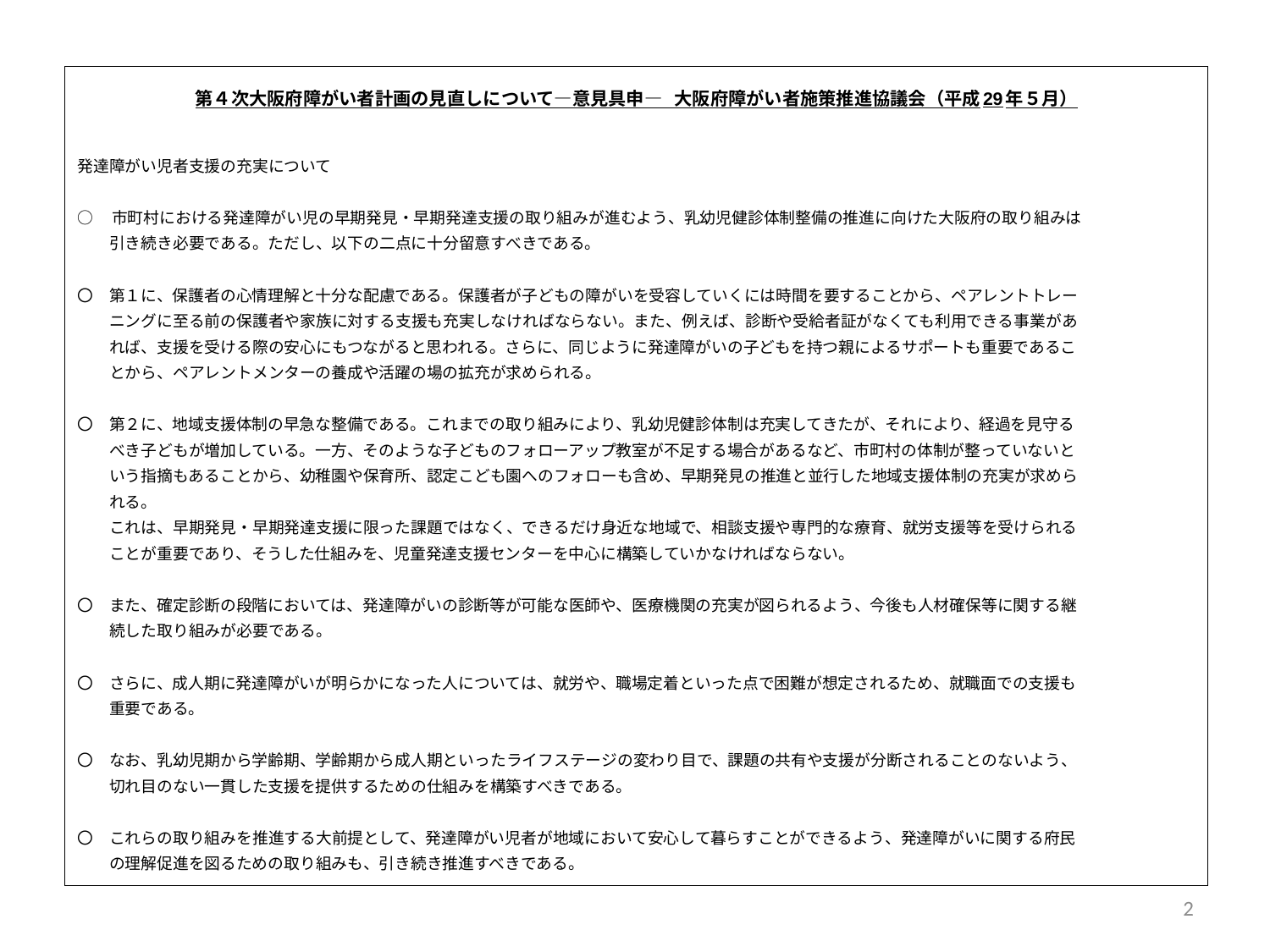

第４次大阪府障がい者計画の見直しについて―意見具申―   大阪府障がい者施策推進協議会（平成29年５月）

発達障がい児者支援の充実について

○　市町村における発達障がい児の早期発見・早期発達支援の取り組みが進むよう、乳幼児健診体制整備の推進に向けた大阪府の取り組みは
　　引き続き必要である。ただし、以下の二点に十分留意すべきである。

〇　第１に、保護者の心情理解と十分な配慮である。保護者が子どもの障がいを受容していくには時間を要することから、ペアレントトレー
　　ニングに至る前の保護者や家族に対する支援も充実しなければならない。また、例えば、診断や受給者証がなくても利用できる事業があ
　　れば、支援を受ける際の安心にもつながると思われる。さらに、同じように発達障がいの子どもを持つ親によるサポートも重要であるこ
　　とから、ペアレントメンターの養成や活躍の場の拡充が求められる。

〇　第２に、地域支援体制の早急な整備である。これまでの取り組みにより、乳幼児健診体制は充実してきたが、それにより、経過を見守る
　　べき子どもが増加している。一方、そのような子どものフォローアップ教室が不足する場合があるなど、市町村の体制が整っていないと
　　いう指摘もあることから、幼稚園や保育所、認定こども園へのフォローも含め、早期発見の推進と並行した地域支援体制の充実が求めら
　　れる。
　　これは、早期発見・早期発達支援に限った課題ではなく、できるだけ身近な地域で、相談支援や専門的な療育、就労支援等を受けられる
　　ことが重要であり、そうした仕組みを、児童発達支援センターを中心に構築していかなければならない。

〇　また、確定診断の段階においては、発達障がいの診断等が可能な医師や、医療機関の充実が図られるよう、今後も人材確保等に関する継
　　続した取り組みが必要である。

〇　さらに、成人期に発達障がいが明らかになった人については、就労や、職場定着といった点で困難が想定されるため、就職面での支援も
　　重要である。

〇　なお、乳幼児期から学齢期、学齢期から成人期といったライフステージの変わり目で、課題の共有や支援が分断されることのないよう、
　　切れ目のない一貫した支援を提供するための仕組みを構築すべきである。

〇　これらの取り組みを推進する大前提として、発達障がい児者が地域において安心して暮らすことができるよう、発達障がいに関する府民
　　の理解促進を図るための取り組みも、引き続き推進すべきである。
2